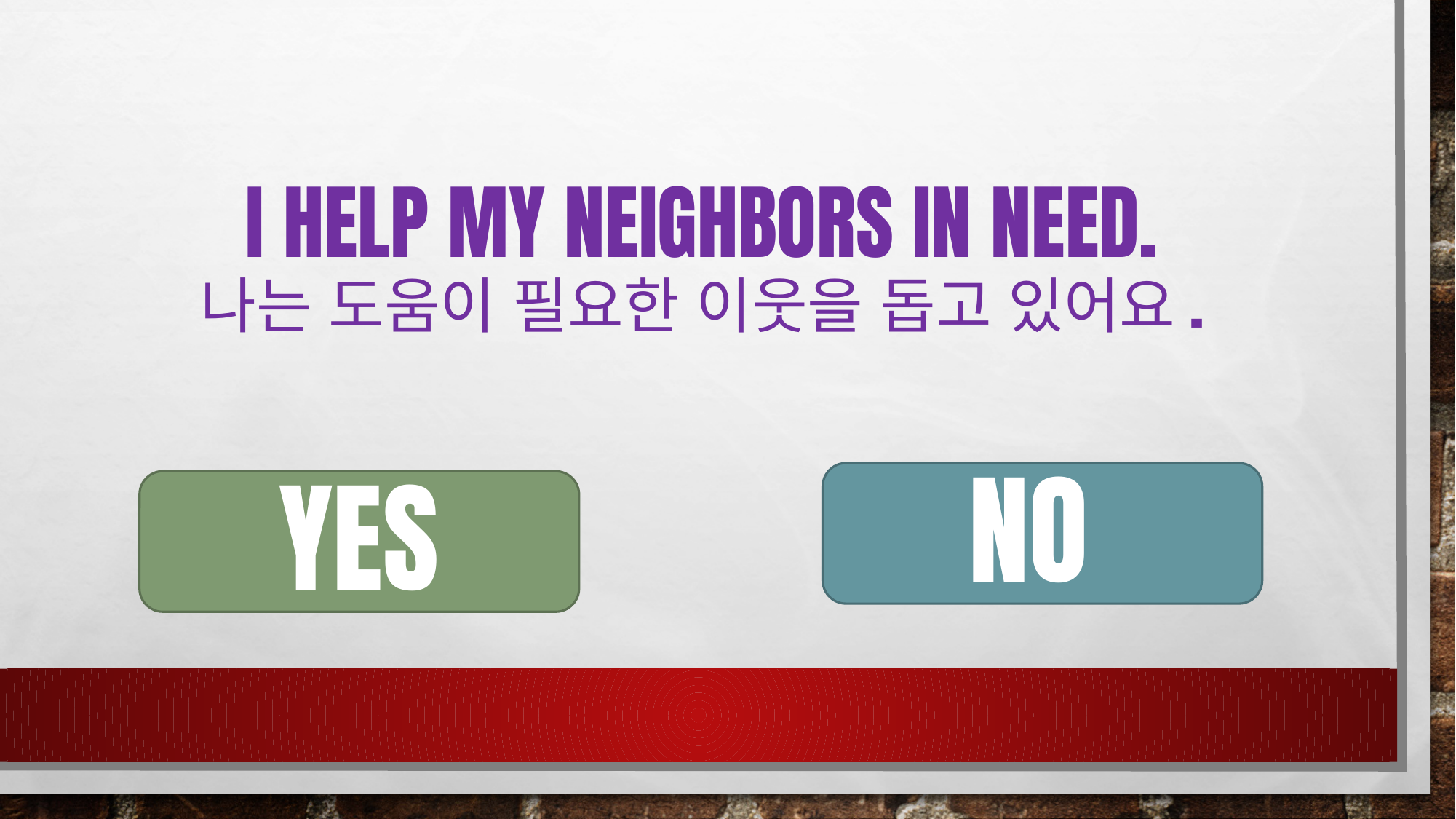

# I help my neighbors in need. 나는 도움이 필요한 이웃을 돕고 있어요.
NO
YES